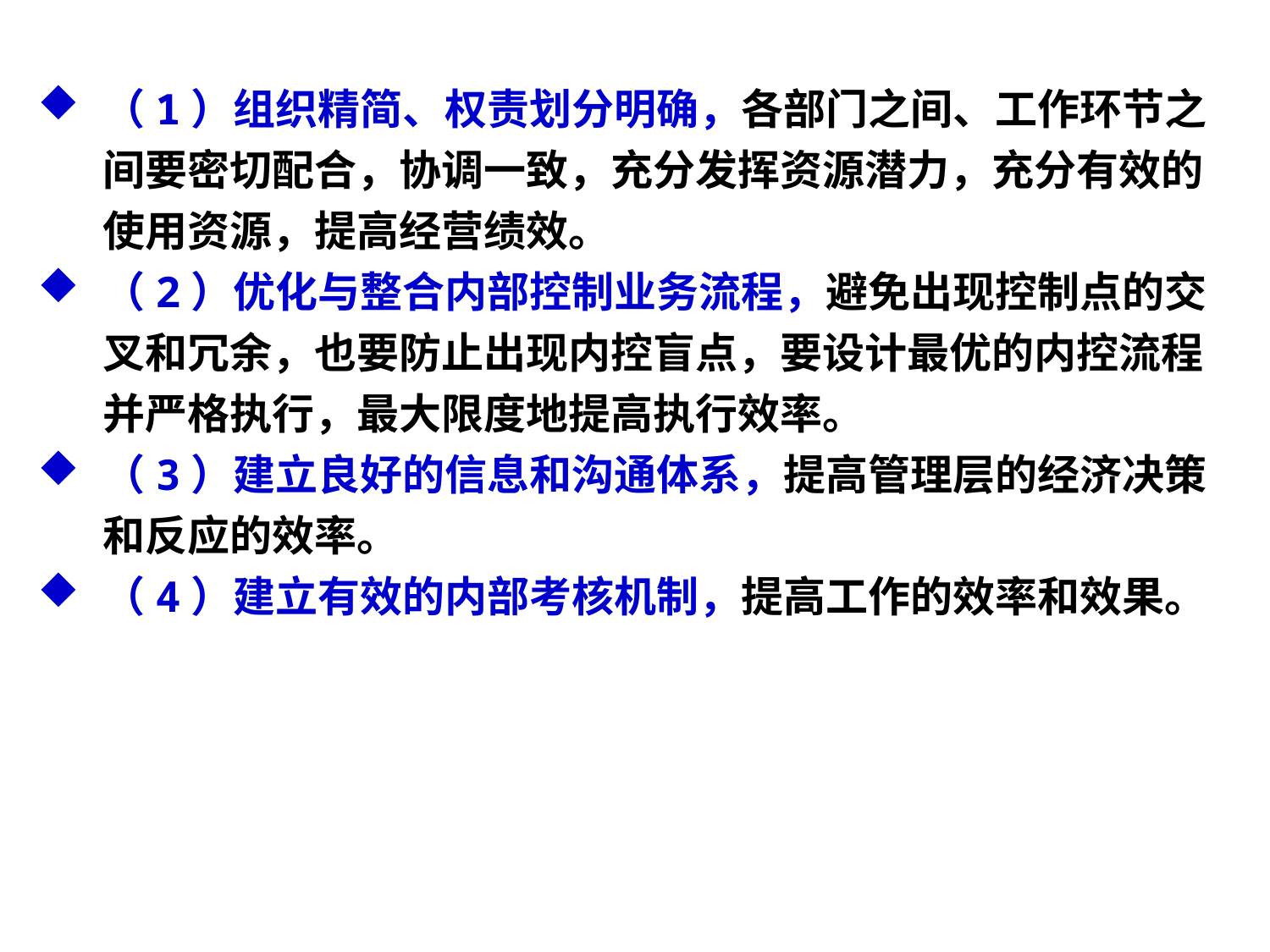

（1）组织精简、权责划分明确，各部门之间、工作环节之间要密切配合，协调一致，充分发挥资源潜力，充分有效的使用资源，提高经营绩效。
（2）优化与整合内部控制业务流程，避免出现控制点的交叉和冗余，也要防止出现内控盲点，要设计最优的内控流程并严格执行，最大限度地提高执行效率。
（3）建立良好的信息和沟通体系，提高管理层的经济决策和反应的效率。
（4）建立有效的内部考核机制，提高工作的效率和效果。